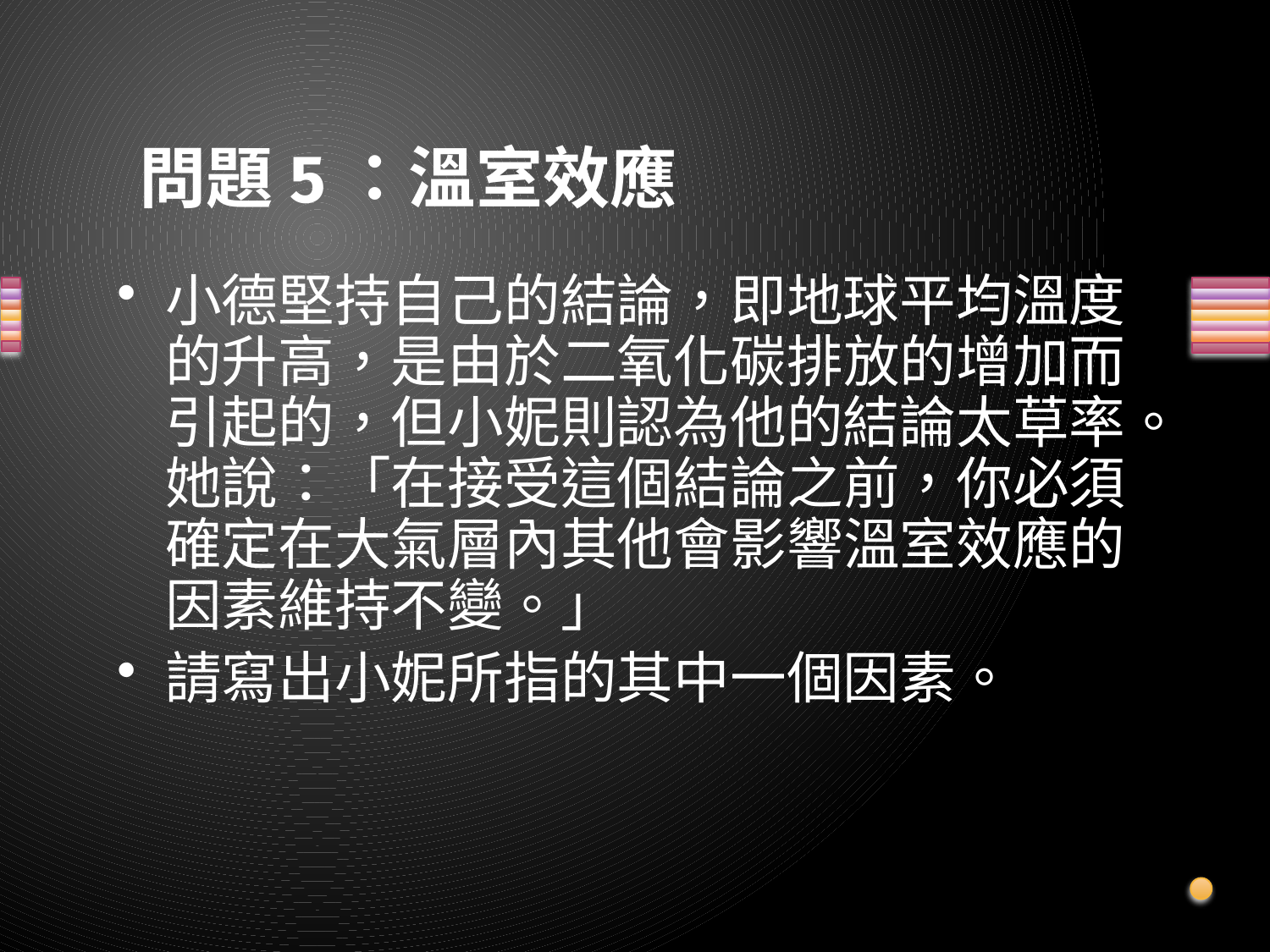

# 問題5：溫室效應
小德堅持自己的結論，即地球平均溫度的升高，是由於二氧化碳排放的增加而引起的，但小妮則認為他的結論太草率。她說：「在接受這個結論之前，你必須確定在大氣層內其他會影響溫室效應的因素維持不變。」
請寫出小妮所指的其中一個因素。